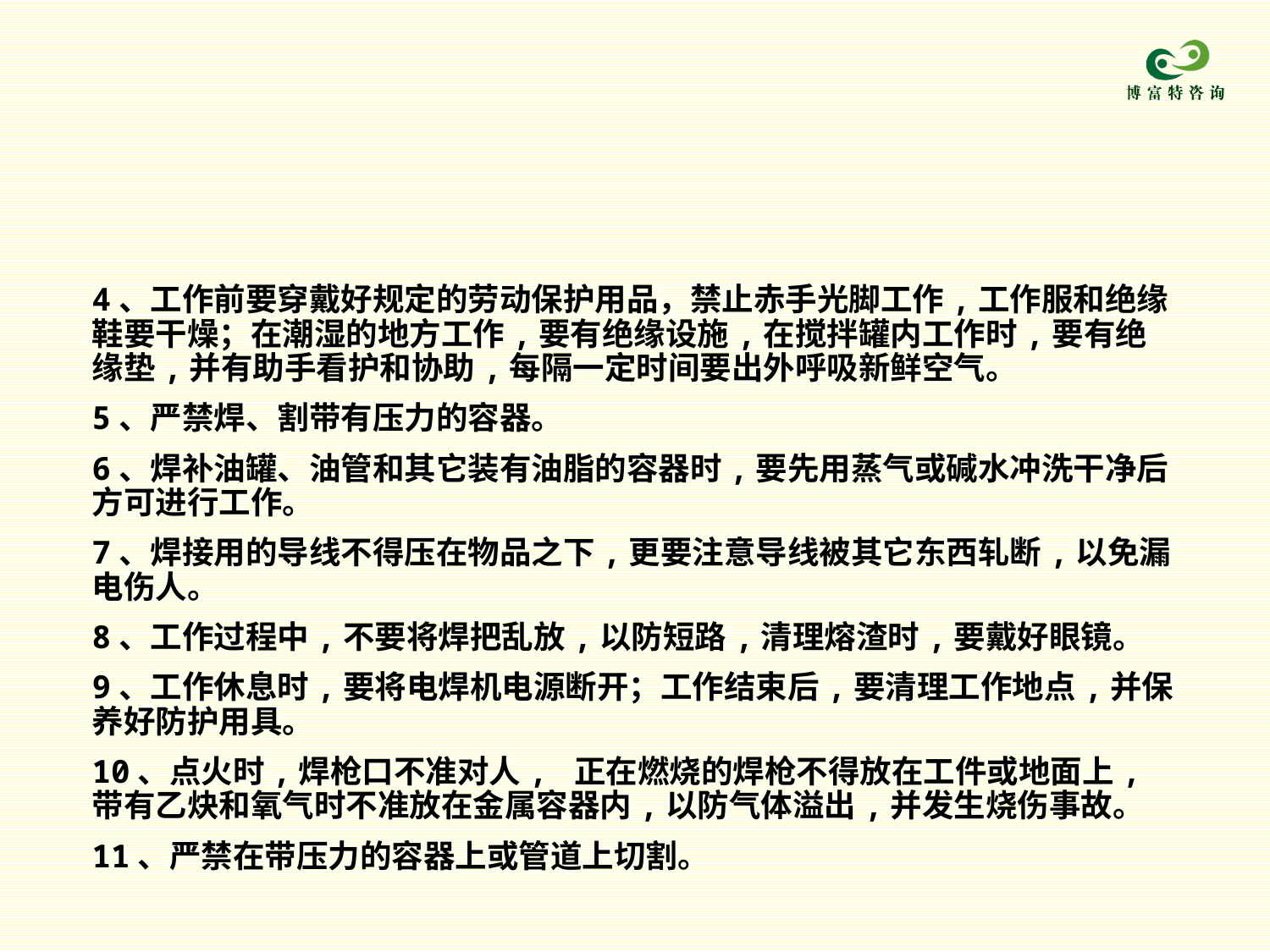

4、工作前要穿戴好规定的劳动保护用品，禁止赤手光脚工作,工作服和绝缘鞋要干燥；在潮湿的地方工作,要有绝缘设施,在搅拌罐内工作时,要有绝缘垫,并有助手看护和协助,每隔一定时间要出外呼吸新鲜空气。
5、严禁焊、割带有压力的容器。
6、焊补油罐、油管和其它装有油脂的容器时,要先用蒸气或碱水冲洗干净后方可进行工作。
7、焊接用的导线不得压在物品之下,更要注意导线被其它东西轧断,以免漏电伤人。
8、工作过程中,不要将焊把乱放,以防短路,清理熔渣时,要戴好眼镜。
9、工作休息时,要将电焊机电源断开；工作结束后,要清理工作地点,并保养好防护用具。
10、点火时,焊枪口不准对人, 正在燃烧的焊枪不得放在工件或地面上,带有乙炔和氧气时不准放在金属容器内,以防气体溢出,并发生烧伤事故。
11、严禁在带压力的容器上或管道上切割。